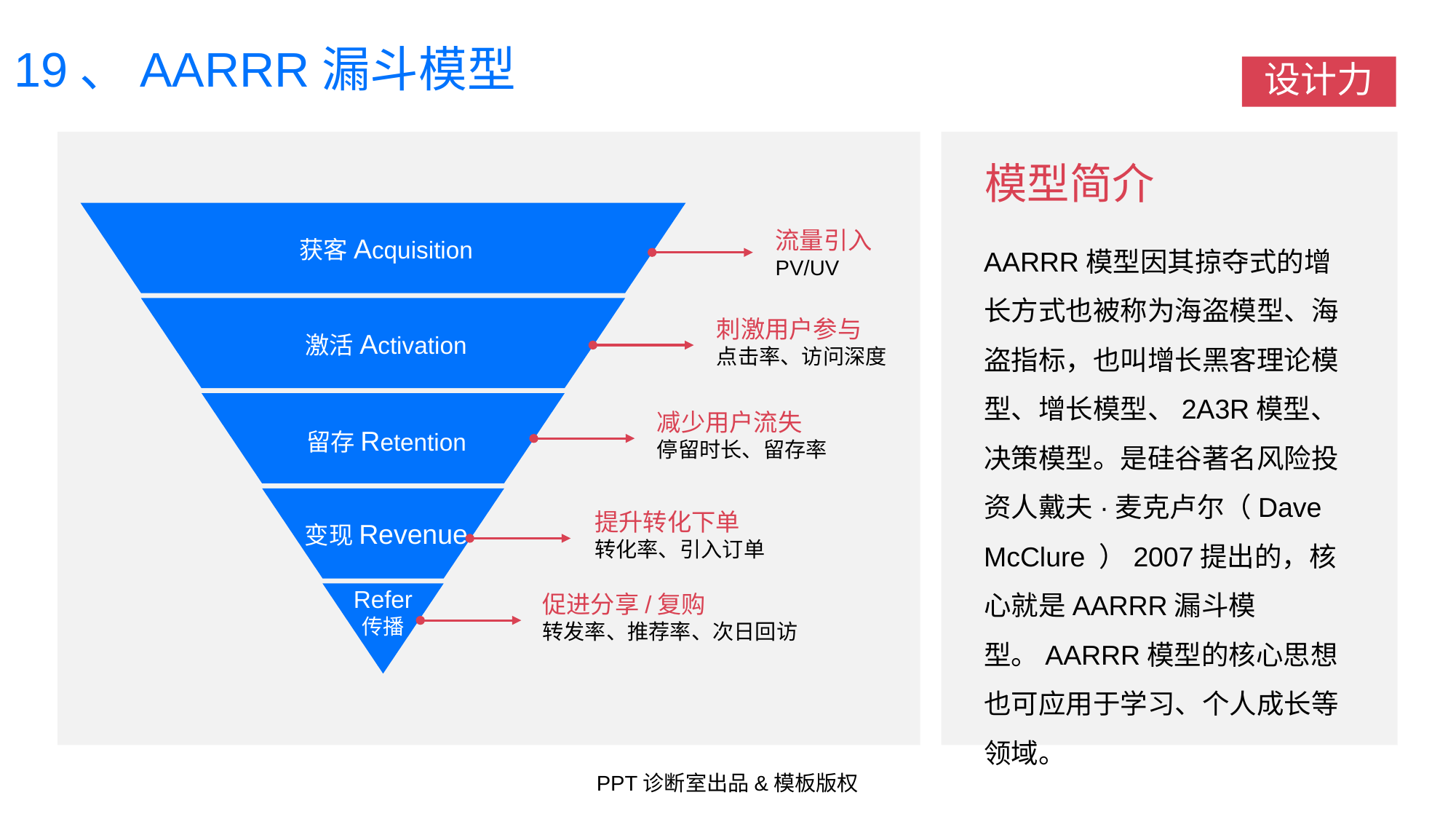

19、AARRR漏斗模型
设计力

模型简介

获客Acquisition

激活Activation

留存Retention

变现Revenue
Refer
传播

流量引入
PV/UV
刺激用户参与
点击率、访问深度
减少用户流失
停留时长、留存率
提升转化下单
转化率、引入订单
促进分享/复购
转发率、推荐率、次日回访
AARRR模型因其掠夺式的增长方式也被称为海盗模型、海盗指标，也叫增长黑客理论模型、增长模型、2A3R模型、决策模型。是硅谷著名风险投资人戴夫·麦克卢尔（Dave McClure ）2007提出的，核心就是AARRR漏斗模型。AARRR模型的核心思想也可应用于学习、个人成长等领域。
PPT诊断室出品&模板版权